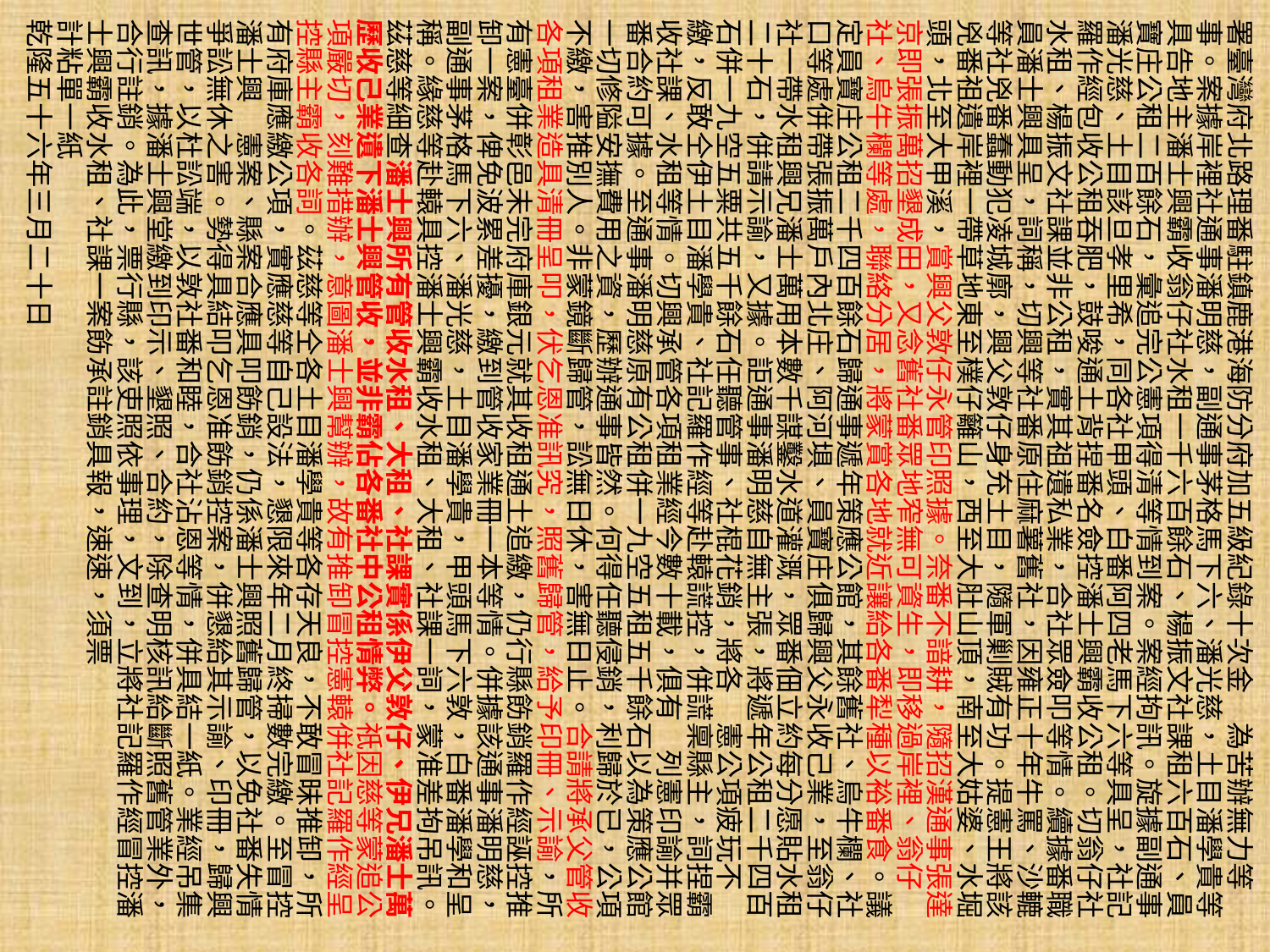

署臺灣府北路理番駐鎮鹿港海防分府加五級紀錄十次金　為苦辦無力等事。案據岸裡社通事潘明慈，副通事茅格馬下六、潘光慈，土目潘學貴等具告地主潘士興霸收翁仔社水租一千六百餘石、楊振文社課租六百石、員寶庄公租二百餘石，彙追完公憲項得清等情到案。案經拘訊。旋據副通事潘光慈、土目該旦孝里希，同各社甲頭、白番阿四老馬下六等具呈，社記羅作經包收公租吞肥，鼓唆通土背捏番名僉控潘士興霸收公租。切翁仔社水租、楊振文社課並非公租，實其祖遺私業，合社眾僉叩等情。續據番職員潘士興具呈，詞稱，切興等社番原住麻薯舊社，因雍正十年牛罵、沙轆等社兇番蠢動犯凌城廓，興父敦仔身充土目，隨軍剿賊有功。提憲王將該兇番祖遺岸裡一帶草地東至樸仔籬山，西至大肚山頂，南至大姑婆、水堀頭，北至大甲溪，賞興父敦仔永管印照據。奈番不諳耕，隨招漢通事張達京即張振萬招墾成田，又念舊社番眾地窄無可資生，即移過岸裡、翁仔社、烏牛欄等處，聯絡分居，將蒙賞各地就近讓給各番犁種以裕番食。議定員寶庄公租二千四百餘石歸通事遞年策應公館，其餘舊社、烏牛欄、社口等處併帶張振萬戶內北庄、阿河埧、員寶庄俱歸興父永收己業，至翁仔社一帶水租興兄潘士萬用本數千謀鑿水道灌溉，眾番佃立約每分愿貼水租二十石，併請示諭，又據。詎通事潘明慈自無主張，將遞年公租二千四百石併一九空五粟共五千餘石任聽管事、社棍花銷，將各　憲公項疲玩不繳，反敢仝伊土目潘學貴、社記羅作經等赴轅謊控，併謊稟縣主，詞捏霸收社課、水租等情。切興承管各項租業經今數十載，俱有　列憲印諭并眾番合約可據。至通事潘明慈原有公租併一九空五租五千餘石以為策應公館一切修隘安撫費用之資，歷辦通事皆然。何得任聽侵銷，利歸於已，公項不繳，害推別人。非蒙鏡斷歸管，訟無日休，害無日止。合請將承父管收各項租業造具清冊呈叩，伏乞恩准訊究，照舊歸管，給予印冊、示諭，所有憲臺併彰邑未完府庫銀元就其收租通土追繳，仍行縣飭銷羅作經誣控推卸一案，俾免波累差擾，繳到管收家業冊一本等情。併據該通事潘明慈，副通事茅格馬下六、潘光慈，土目潘學貴，甲頭馬下六敦，白番潘學和呈稱。緣慈等赴轅具控潘士興霸收水租、大租、社課一詞，蒙准差拘吊訊。茲慈等細查潘士興所有管收水租、大租、社課實係伊父敦仔、伊兄潘士萬歷收己業遺下潘士興管收，並非霸佔各番社中公租情弊。祇因慈等蒙追公項嚴切，刻難措辦，意圖潘士興幫辦，故有推卸冒控憲轅併社記羅作經呈控縣主霸收各詞。茲慈等仝各土目潘學貴等各存天良，不敢冒昧推卸，所有府庫應繳公項，實應慈等自己設法，懇限來年二月終掃數完繳。至冒控潘士興　憲案、縣案合應具叩飭銷，仍係潘士興照舊歸管，以免社番失情爭訟無休之害。勢得具結叩乞恩准飭銷控案，併懇給其示諭、印冊，歸興世管，以杜訟端，以敦社番和睦，合社沾恩等情，併具結一紙。業經吊集查訊，據潘士興堂繳到印示、墾照、合約，除查明核訊給斷照舊管業外，合行註銷。為此，票行縣，該吏照依事理，文到，立將社記羅作經冒控潘士興霸收水租、社課一案飭承註銷具報，速速，須票
計粘單一紙
乾隆五十六年三月二十日